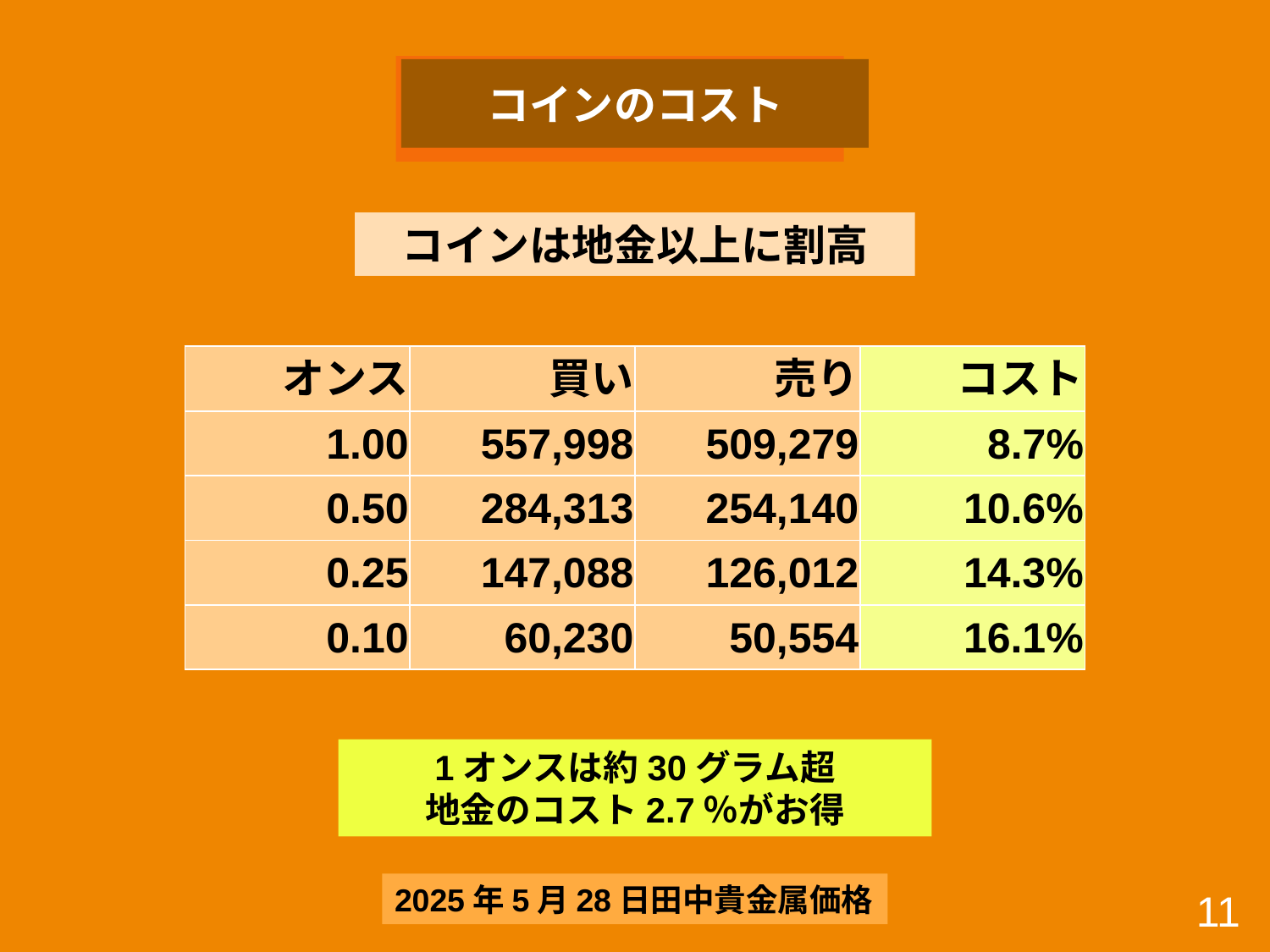

コインのコスト
コインは地金以上に割高
| オンス | 買い | 売り | コスト |
| --- | --- | --- | --- |
| 1.00 | 557,998 | 509,279 | 8.7% |
| 0.50 | 284,313 | 254,140 | 10.6% |
| 0.25 | 147,088 | 126,012 | 14.3% |
| 0.10 | 60,230 | 50,554 | 16.1% |
1オンスは約30グラム超
地金のコスト2.7％がお得
2025年5月28日田中貴金属価格
11